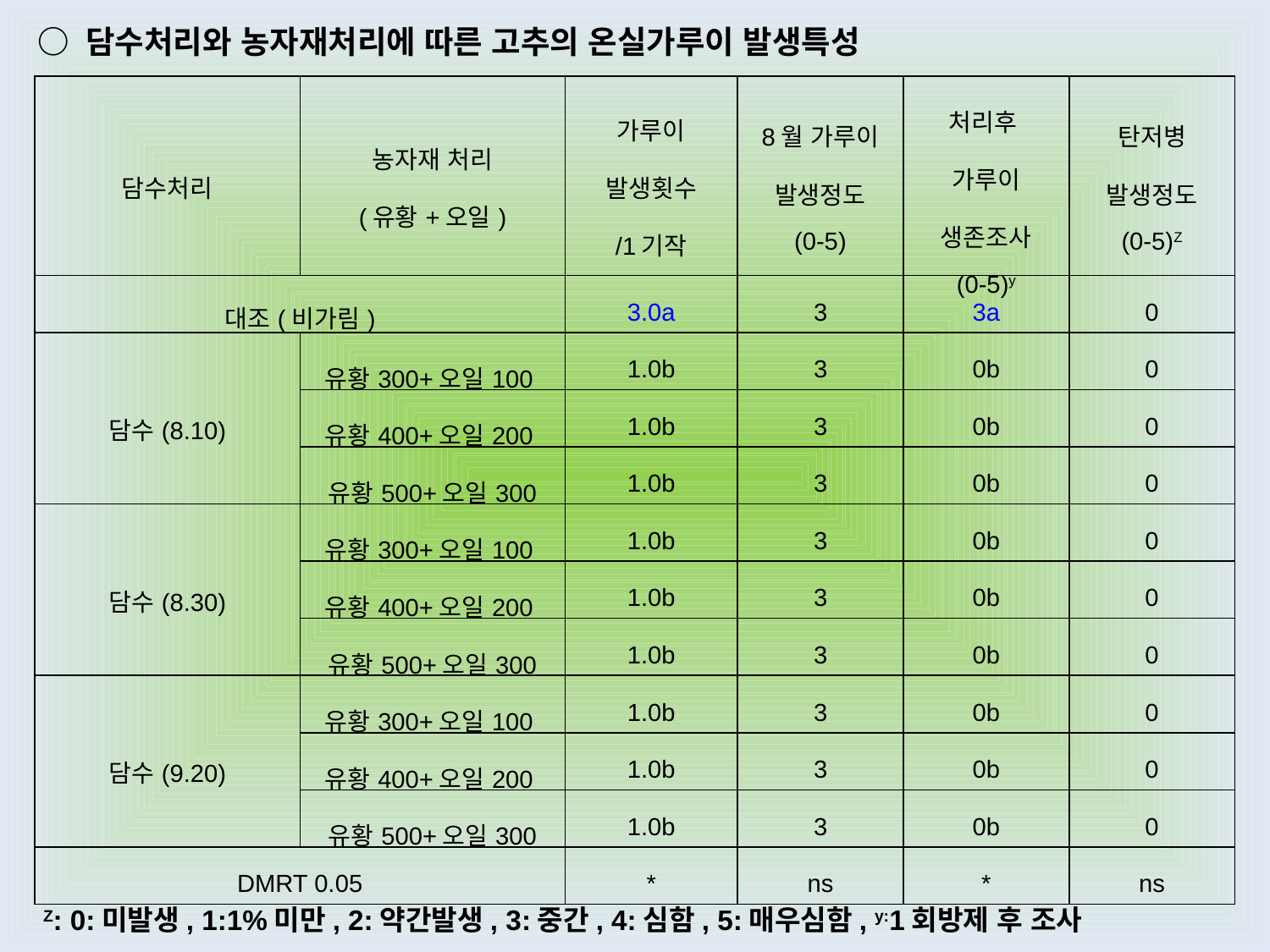

○ 담수처리와 농자재처리에 따른 고추의 온실가루이 발생특성
| 담수처리 | 농자재 처리 (유황+오일) | 가루이 발생횟수 /1기작 | 8월 가루이 발생정도 (0-5) | 처리후 가루이 생존조사 (0-5)y | 탄저병 발생정도 (0-5)Z |
| --- | --- | --- | --- | --- | --- |
| 대조(비가림) |  | 3.0a | 3 | 3a | 0 |
| 담수(8.10) | 유황300+오일100 | 1.0b | 3 | 0b | 0 |
|  | 유황400+오일200 | 1.0b | 3 | 0b | 0 |
|  | 유황500+오일300 | 1.0b | 3 | 0b | 0 |
| 담수(8.30) | 유황300+오일100 | 1.0b | 3 | 0b | 0 |
|  | 유황400+오일200 | 1.0b | 3 | 0b | 0 |
|  | 유황500+오일300 | 1.0b | 3 | 0b | 0 |
| 담수(9.20) | 유황300+오일100 | 1.0b | 3 | 0b | 0 |
|  | 유황400+오일200 | 1.0b | 3 | 0b | 0 |
|  | 유황500+오일300 | 1.0b | 3 | 0b | 0 |
| DMRT 0.05 |  | \* | ns | \* | ns |
Z: 0:미발생, 1:1%미만, 2:약간발생, 3:중간, 4:심함, 5:매우심함, y:1회방제 후 조사